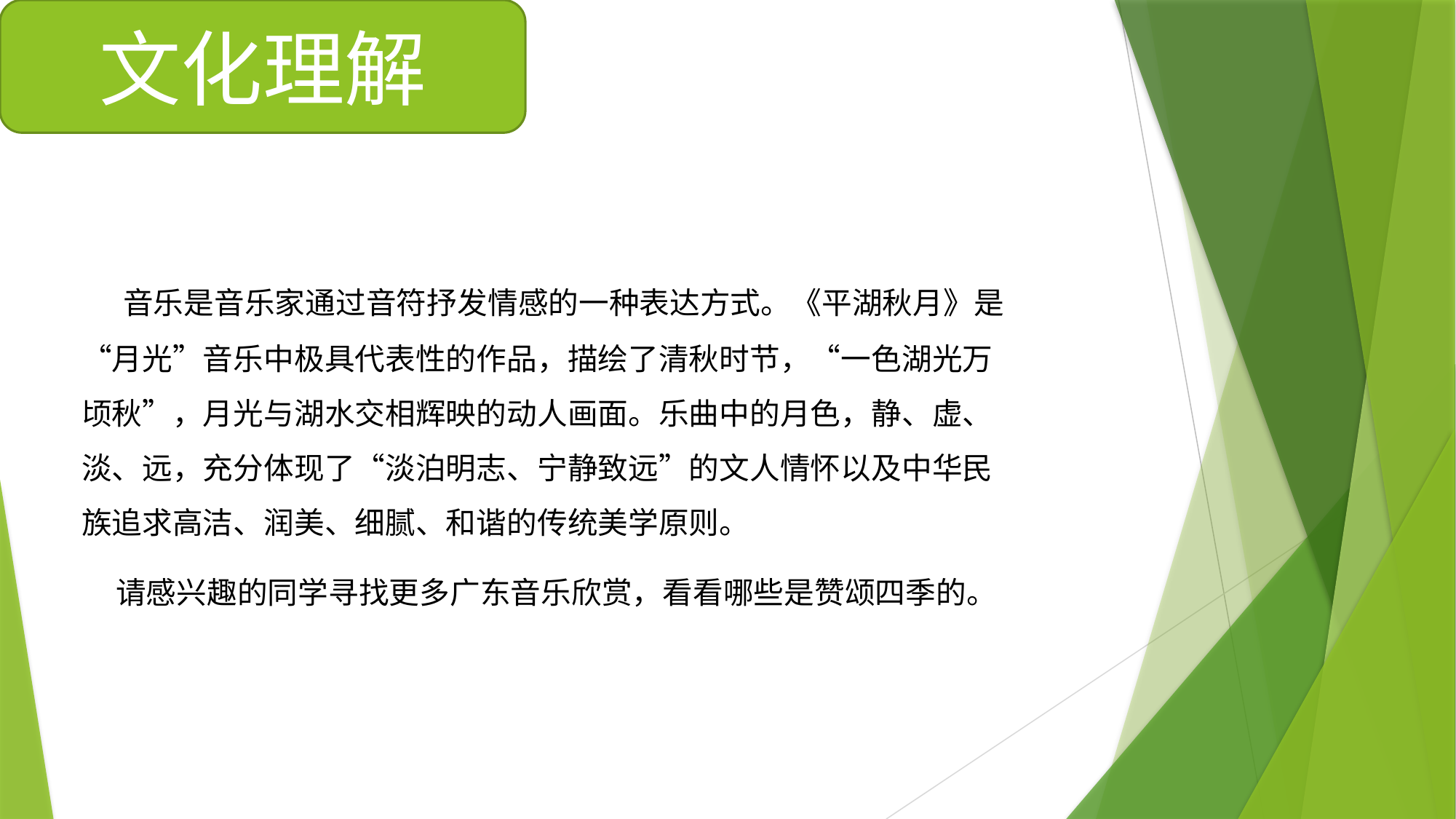

文化理解
    音乐是音乐家通过音符抒发情感的一种表达方式。《平湖秋月》是“月光”音乐中极具代表性的作品，描绘了清秋时节，“一色湖光万顷秋”，月光与湖水交相辉映的动人画面。乐曲中的月色，静、虚、淡、远，充分体现了“淡泊明志、宁静致远”的文人情怀以及中华民族追求高洁、润美、细腻、和谐的传统美学原则。
    请感兴趣的同学寻找更多广东音乐欣赏，看看哪些是赞颂四季的。